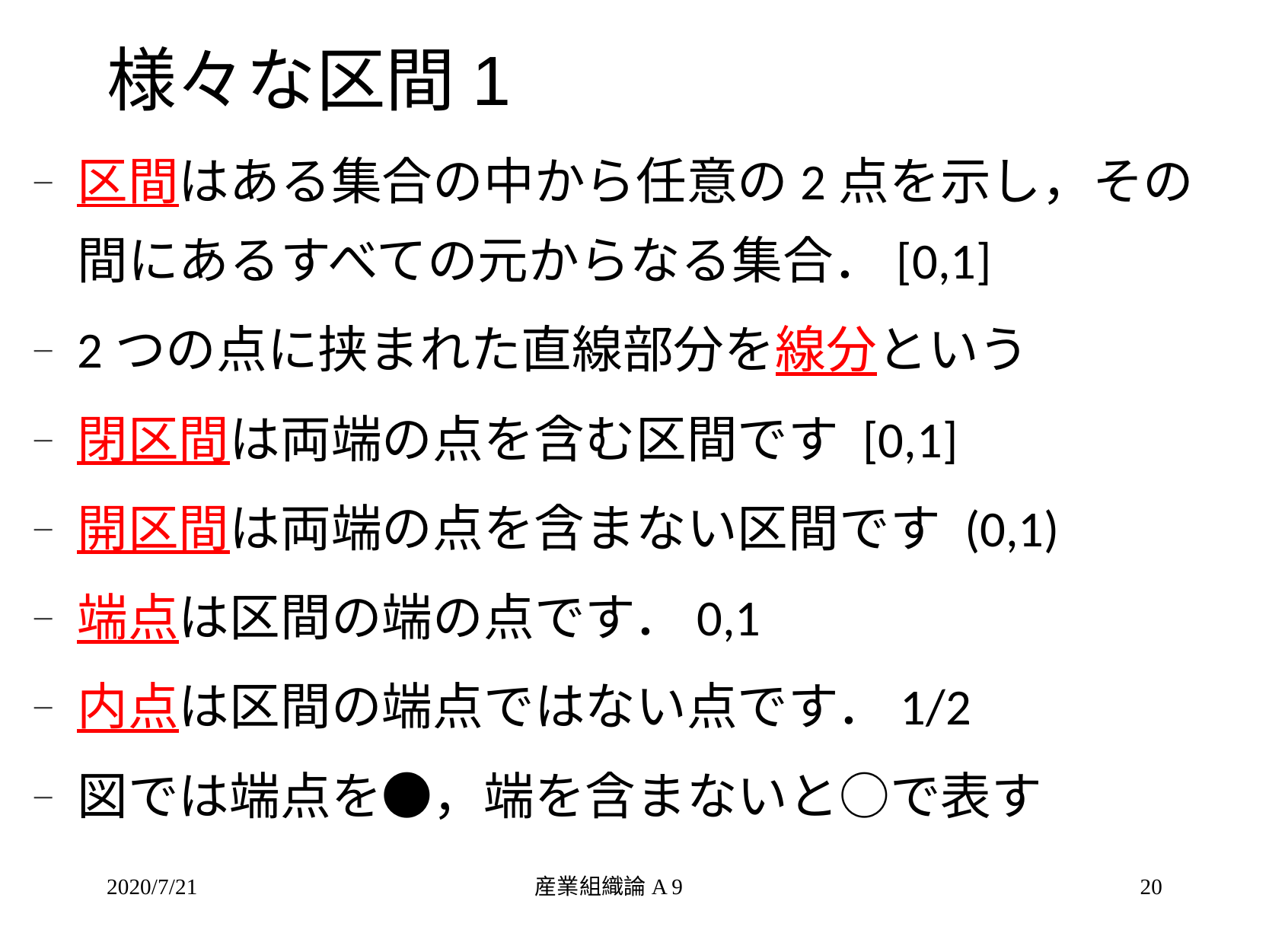

# 様々な区間1
区間はある集合の中から任意の2点を示し，その間にあるすべての元からなる集合．[0,1]
2つの点に挟まれた直線部分を線分という
閉区間は両端の点を含む区間です [0,1]
開区間は両端の点を含まない区間です (0,1)
端点は区間の端の点です．0,1
内点は区間の端点ではない点です．1/2
図では端点を●，端を含まないと○で表す
2020/7/21
産業組織論A 9
20